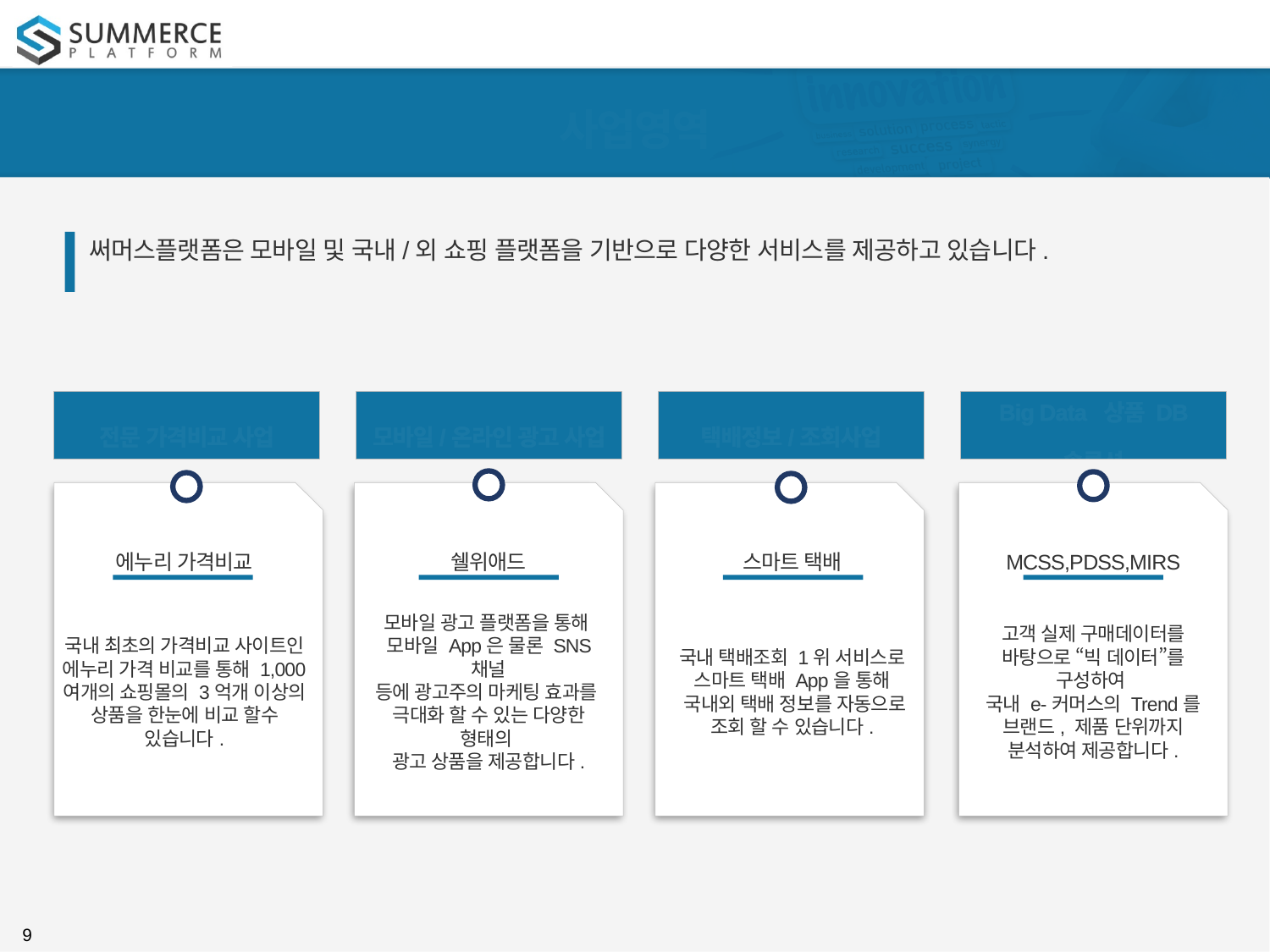

사업영역

써머스플랫폼은 모바일 및 국내/외 쇼핑 플랫폼을 기반으로 다양한 서비스를 제공하고 있습니다.

전문 가격비교 사업

모바일/온라인 광고 사업

택배정보/조회사업

Big Data  상품 DB 솔루션

에누리 가격비교

국내 최초의 가격비교 사이트인 에누리 가격 비교를 통해 1,000여개의 쇼핑몰의 3억개 이상의 상품을 한눈에 비교 할수 있습니다.

쉘위애드

모바일 광고 플랫폼을 통해
모바일 App은 물론 SNS 채널
등에 광고주의 마케팅 효과를
극대화 할 수 있는 다양한 형태의
광고 상품을 제공합니다.

스마트 택배

국내 택배조회 1위 서비스로
스마트 택배 App을 통해
 국내외 택배 정보를 자동으로
조회 할 수 있습니다.

MCSS,PDSS,MIRS

고객 실제 구매데이터를 바탕으로 “빅 데이터”를 구성하여
국내 e-커머스의 Trend를
브랜드, 제품 단위까지
분석하여 제공합니다.
9